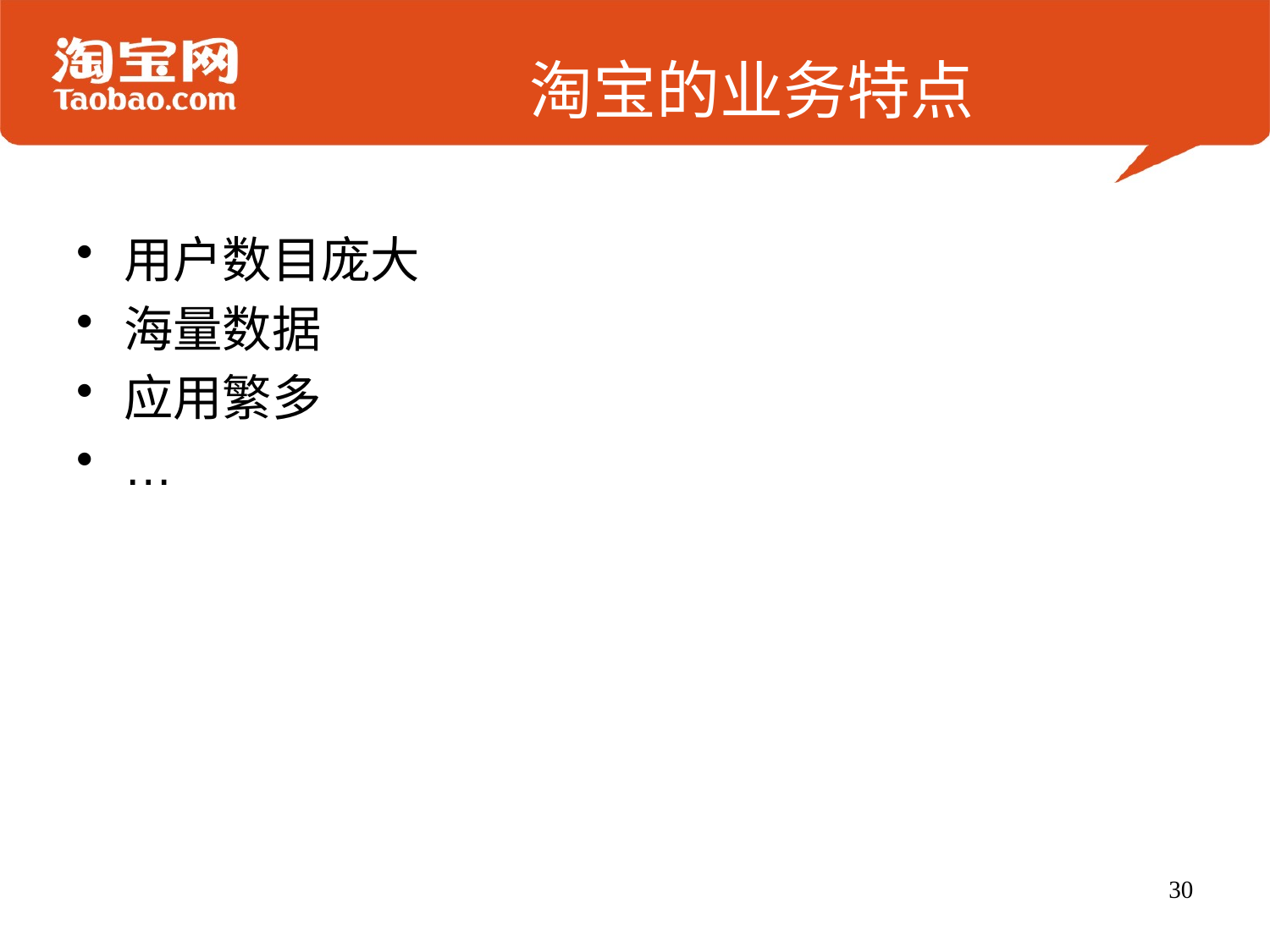

# 淘宝的业务特点
用户数目庞大
海量数据
应用繁多
…
30